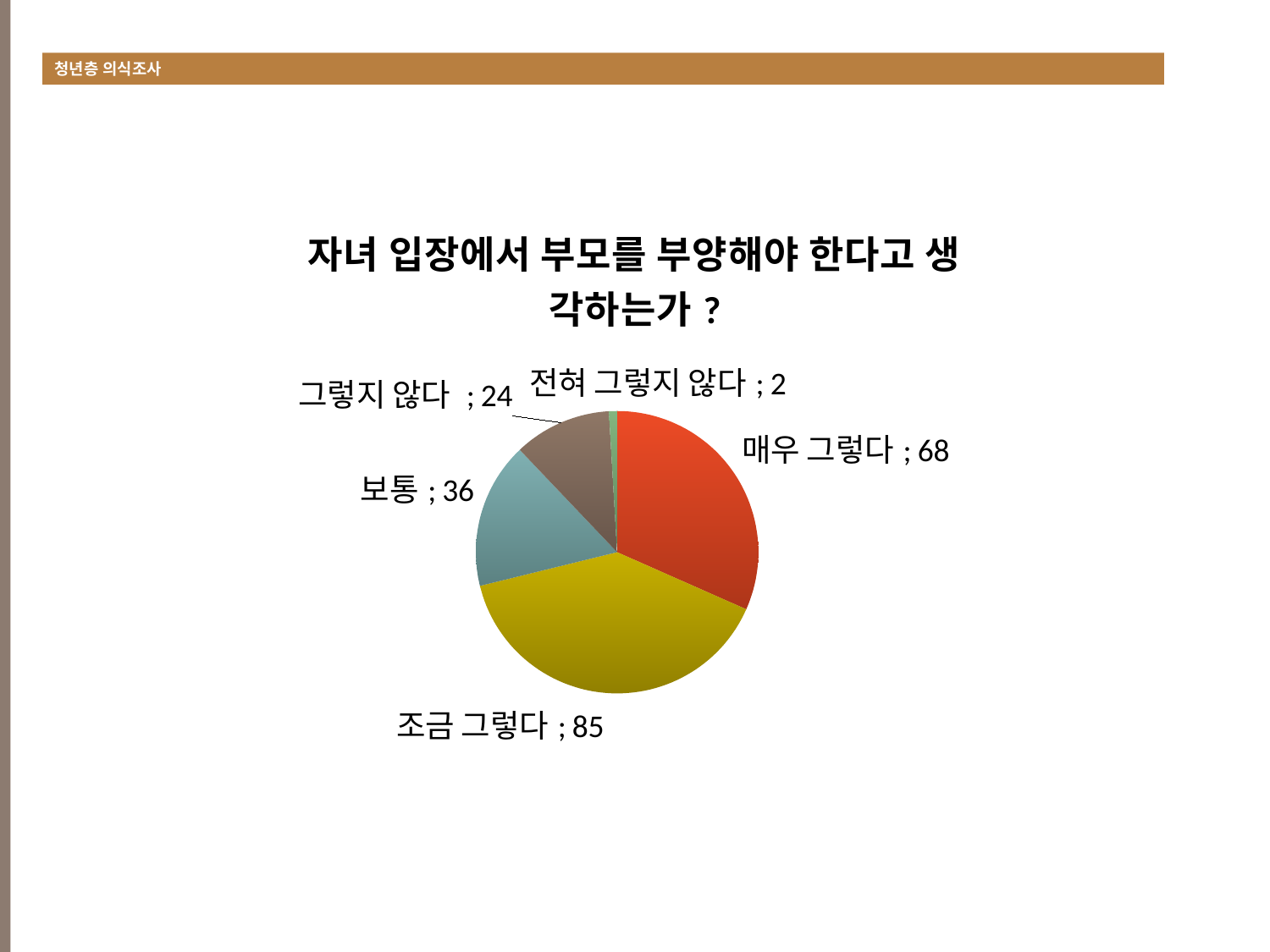

청년층 의식조사

#

### Chart:

| Category | 자녀 입장에서 부모를 부양해야 한다고 생각하는가? |
|---|---|
| 매우 그렇다 | 68.0 |
| 조금 그렇다 | 85.0 |
| 보통 | 36.0 |
| 그렇지 않다  | 24.0 |
| 전혀 그렇지 않다 | 2.0 |